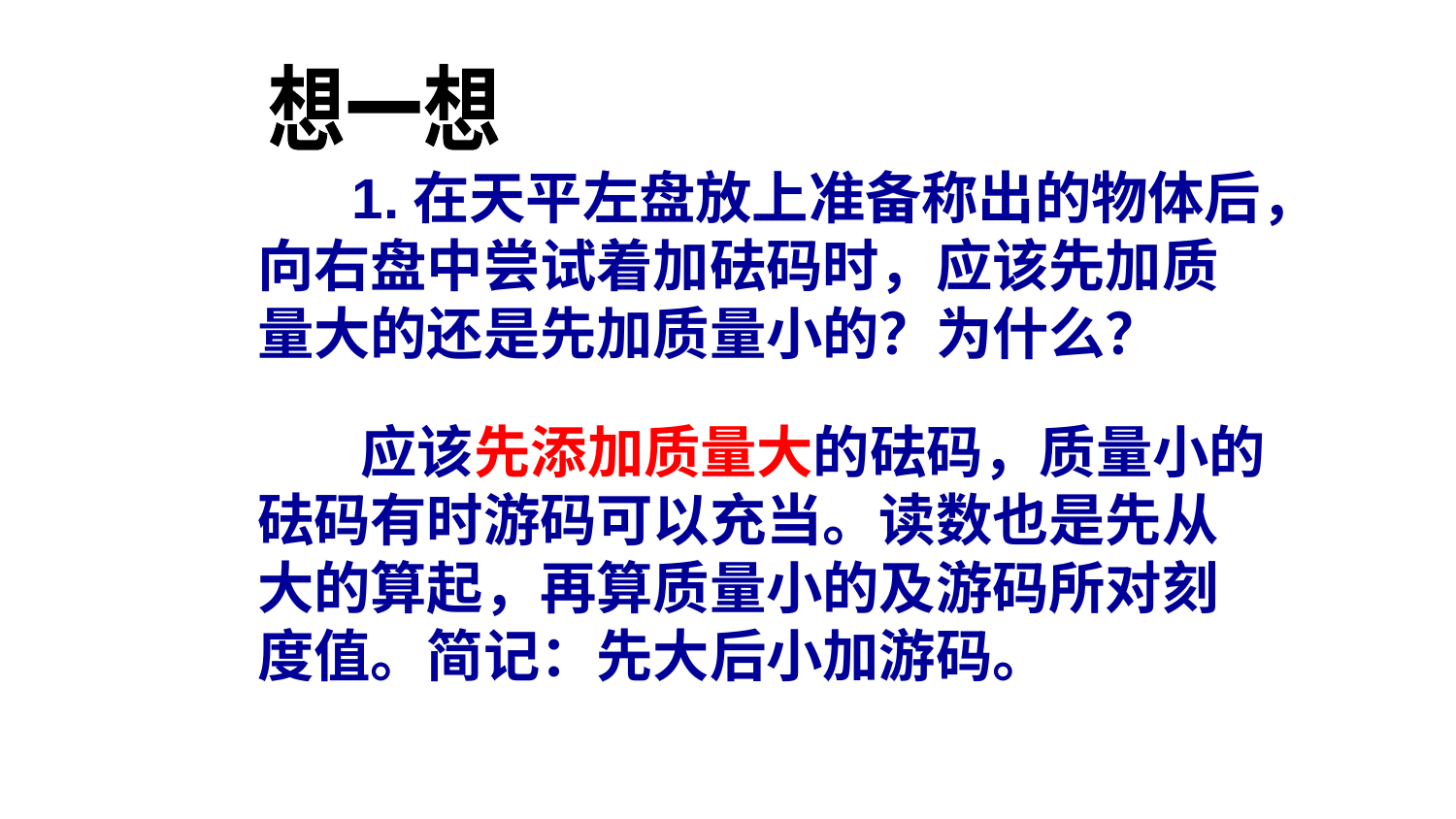

想一想
      1.在天平左盘放上准备称出的物体后，向右盘中尝试着加砝码时，应该先加质量大的还是先加质量小的？为什么？
       应该先添加质量大的砝码，质量小的砝码有时游码可以充当。读数也是先从大的算起，再算质量小的及游码所对刻度值。简记：先大后小加游码。